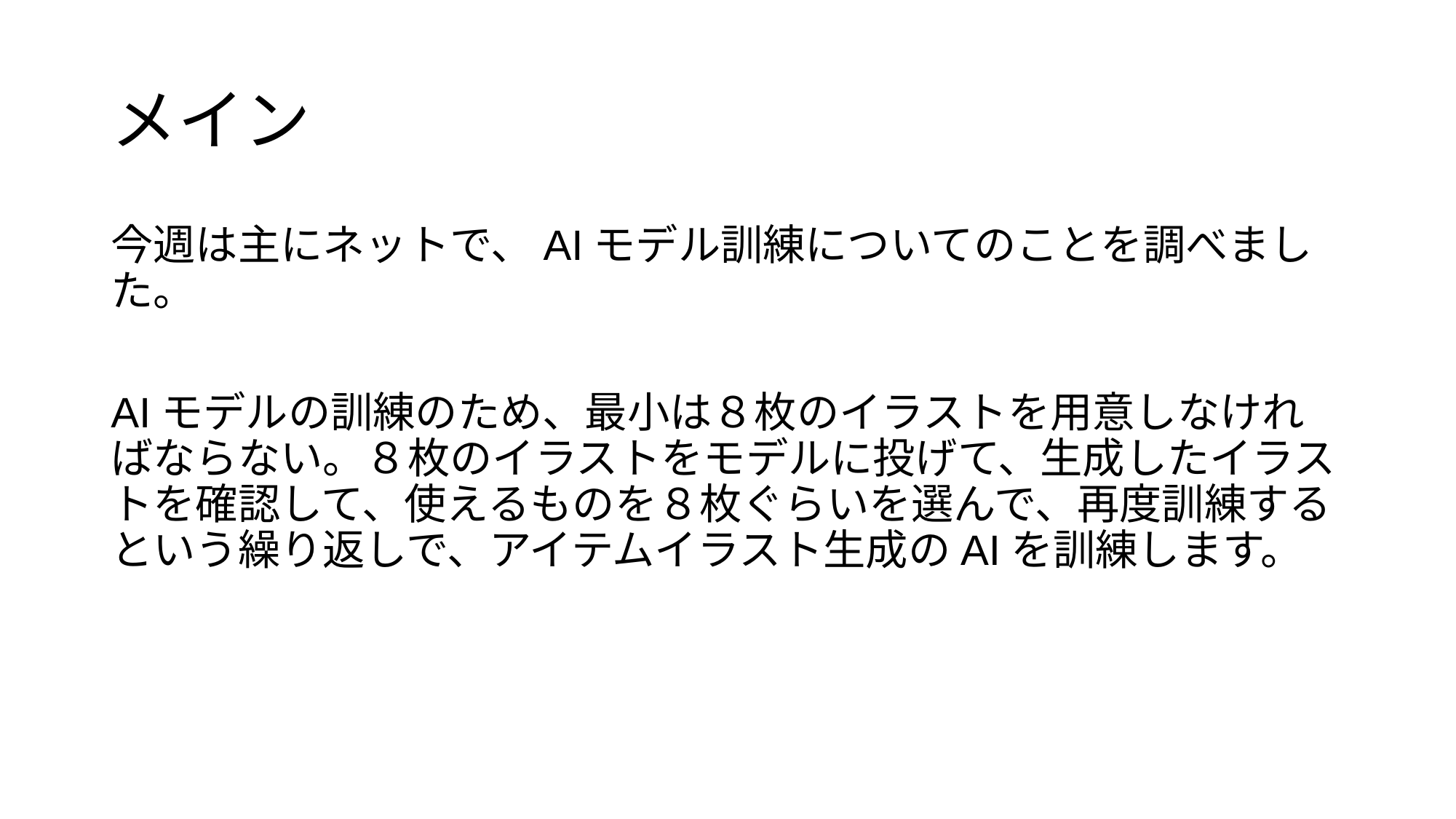

# メイン
今週は主にネットで、AIモデル訓練についてのことを調べました。

AIモデルの訓練のため、最小は８枚のイラストを用意しなければならない。８枚のイラストをモデルに投げて、生成したイラストを確認して、使えるものを８枚ぐらいを選んで、再度訓練するという繰り返しで、アイテムイラスト生成のAIを訓練します。